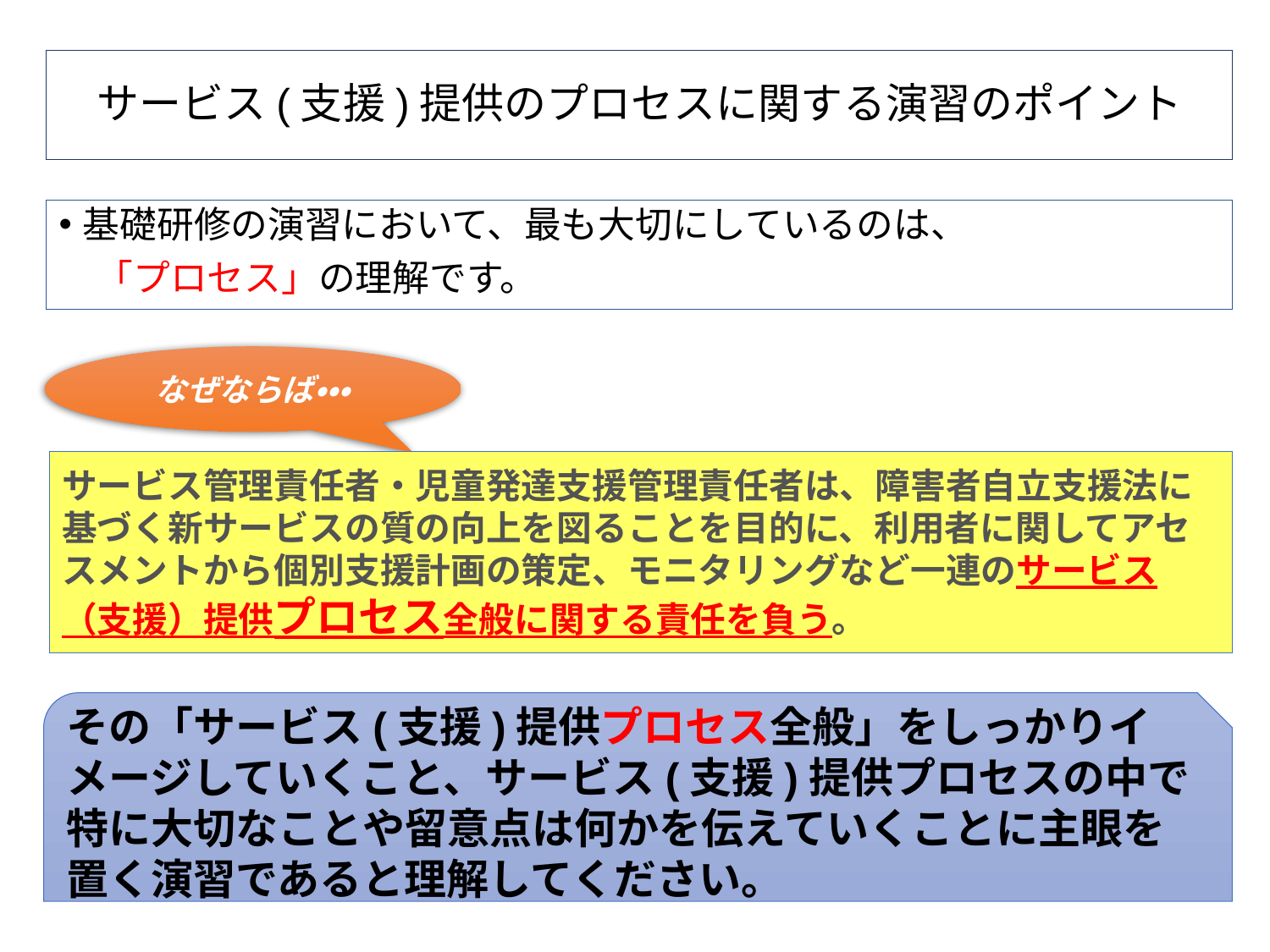

# サービス(支援)提供のプロセスに関する演習のポイント
基礎研修の演習において、最も大切にしているのは、
　「プロセス」の理解です。
なぜならば・・・
サービス管理責任者・児童発達支援管理責任者は、障害者自立支援法に基づく新サービスの質の向上を図ることを目的に、利用者に関してアセスメントから個別支援計画の策定、モニタリングなど一連のサービス（支援）提供プロセス全般に関する責任を負う。
その「サービス(支援)提供プロセス全般」をしっかりイメージしていくこと、サービス(支援)提供プロセスの中で特に大切なことや留意点は何かを伝えていくことに主眼を置く演習であると理解してください。